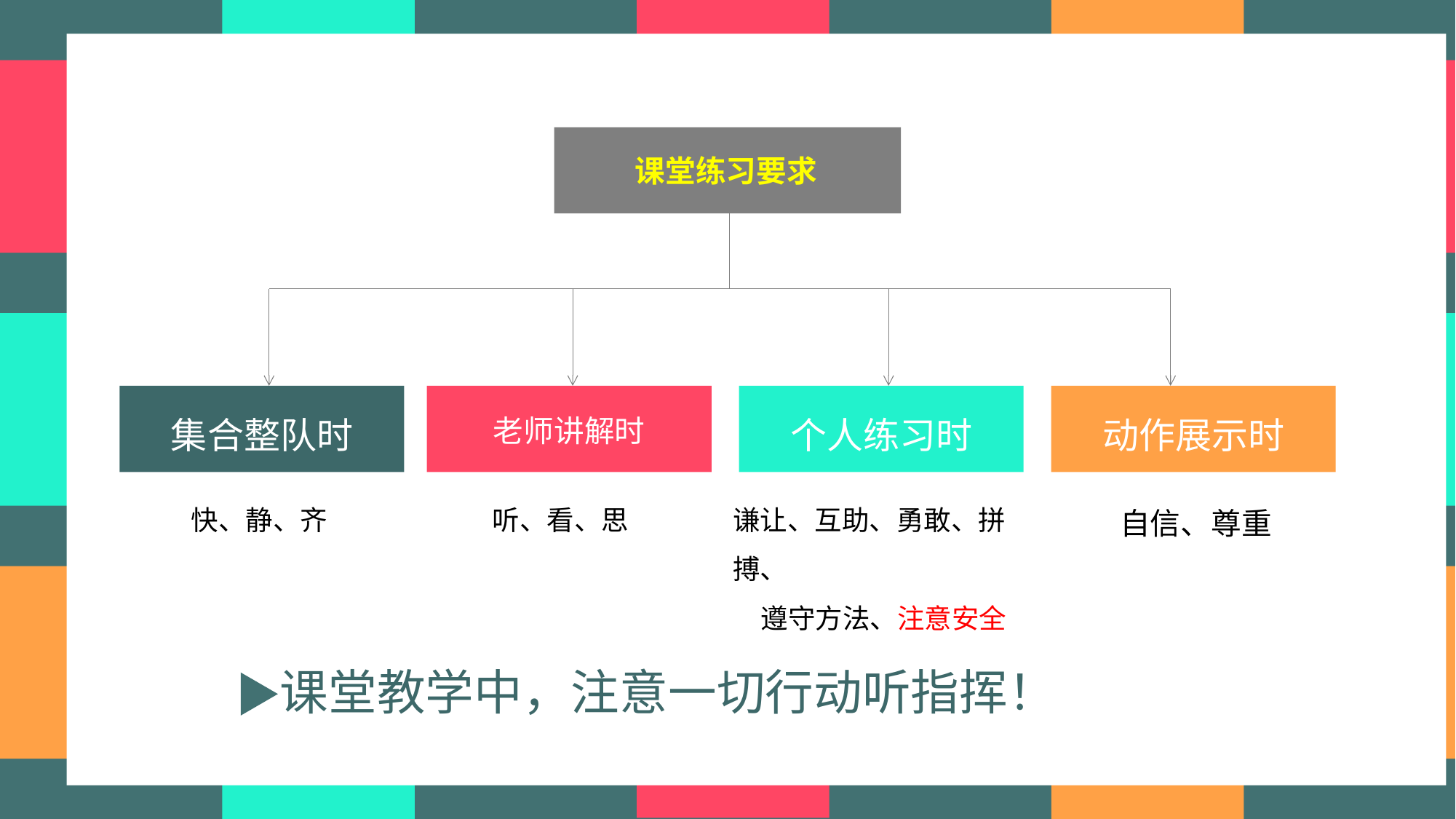

课堂练习要求

集合整队时

老师讲解时

个人练习时

动作展示时
快、静、齐
听、看、思
自信、尊重

谦让、互助、勇敢、拼搏、
遵守方法、注意安全

课堂教学中，注意一切行动听指挥！